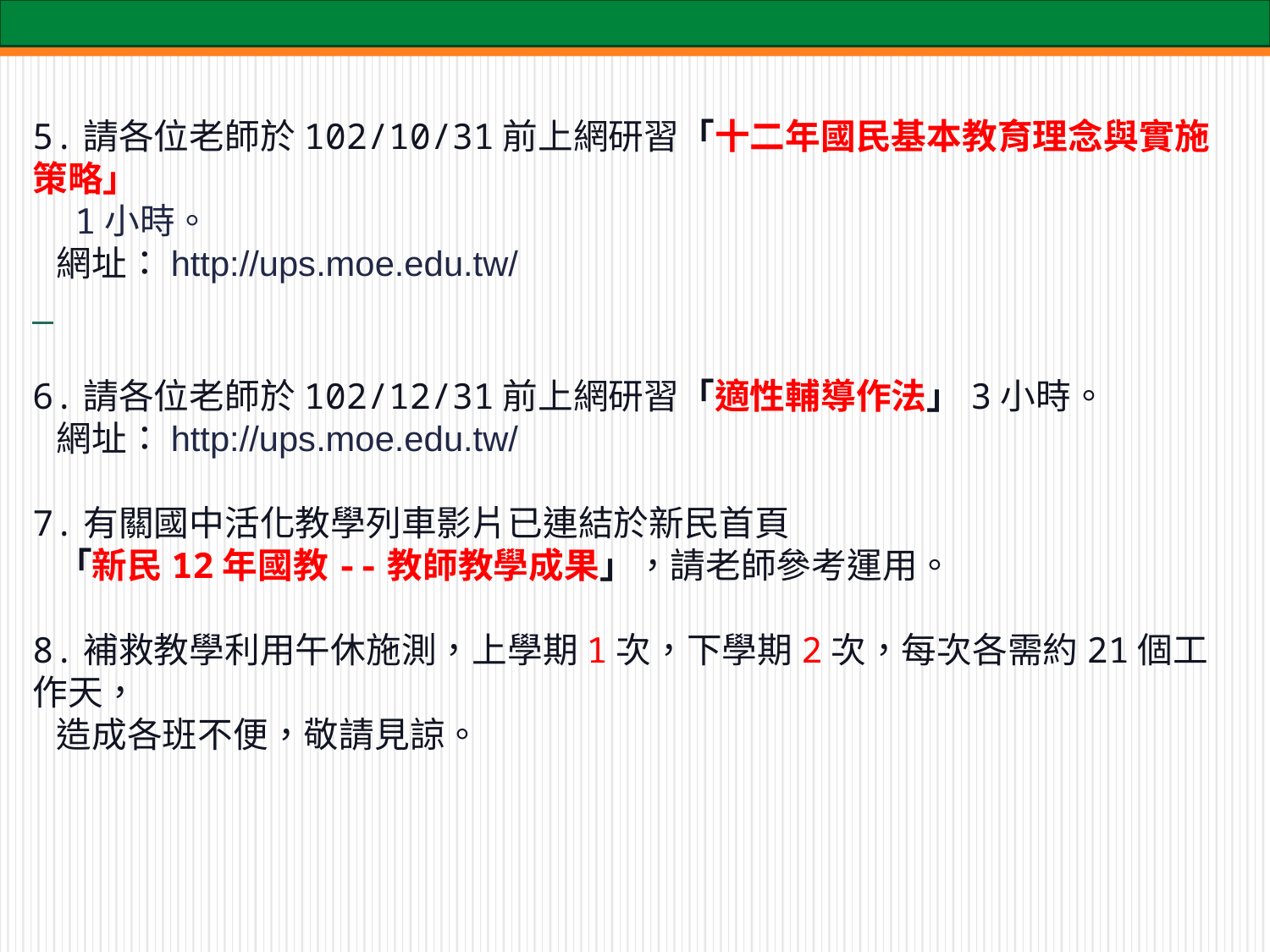

5.請各位老師於102/10/31前上網研習「十二年國民基本教育理念與實施策略」
  1小時。
  網址：http://ups.moe.edu.tw/

6.請各位老師於102/12/31前上網研習「適性輔導作法」3小時。
  網址：http://ups.moe.edu.tw/

7.有關國中活化教學列車影片已連結於新民首頁
  「新民12年國教--教師教學成果」，請老師參考運用。

8.補救教學利用午休施測，上學期1次，下學期2次，每次各需約21個工作天，
  造成各班不便，敬請見諒。